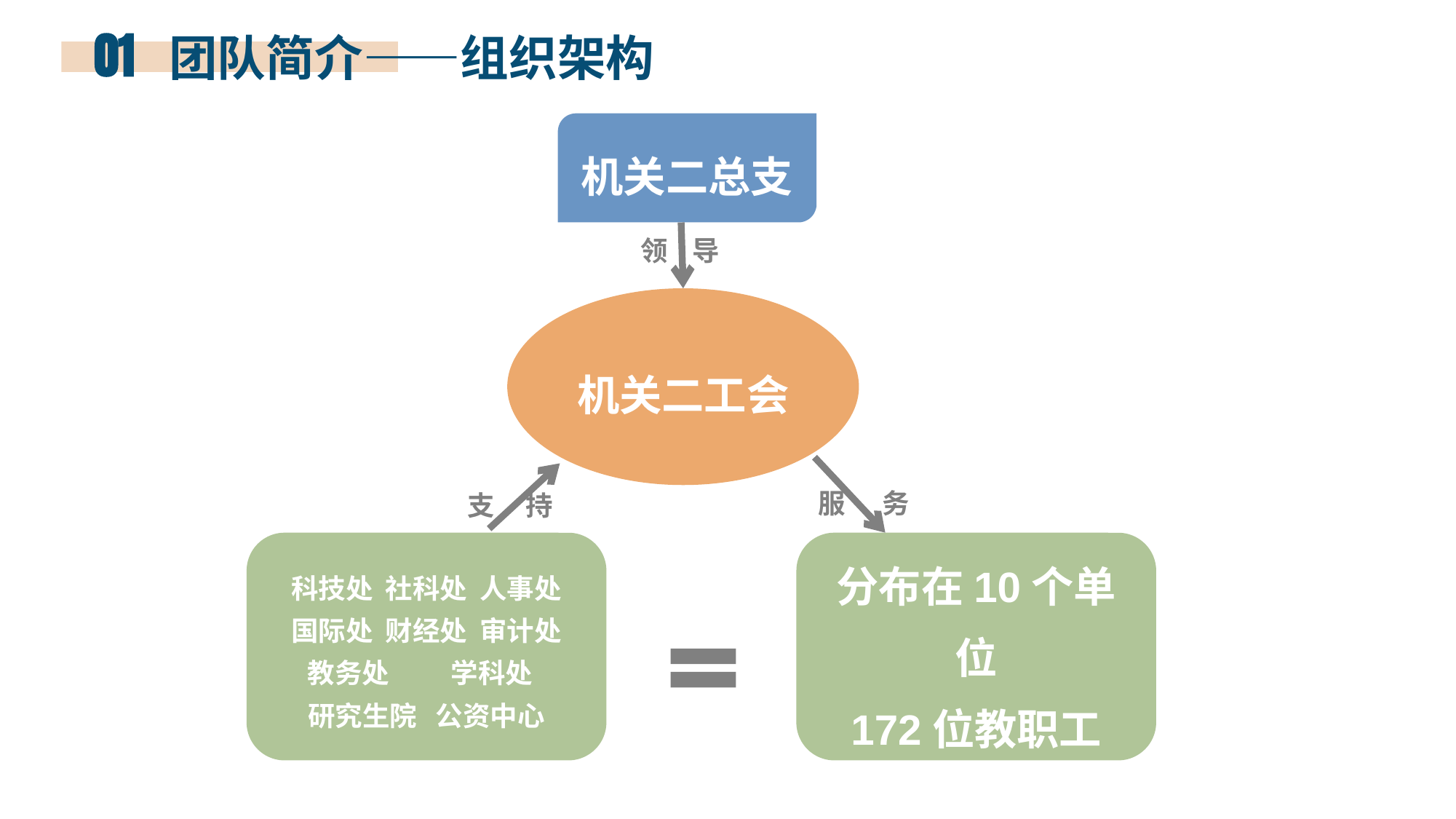

01  团队简介——组织架构
机关二总支
领    导
机关二工会
服      务
支     持
科技处  社科处  人事处
国际处  财经处  审计处
教务处          学科处
研究生院   公资中心
分布在10个单位
172位教职工